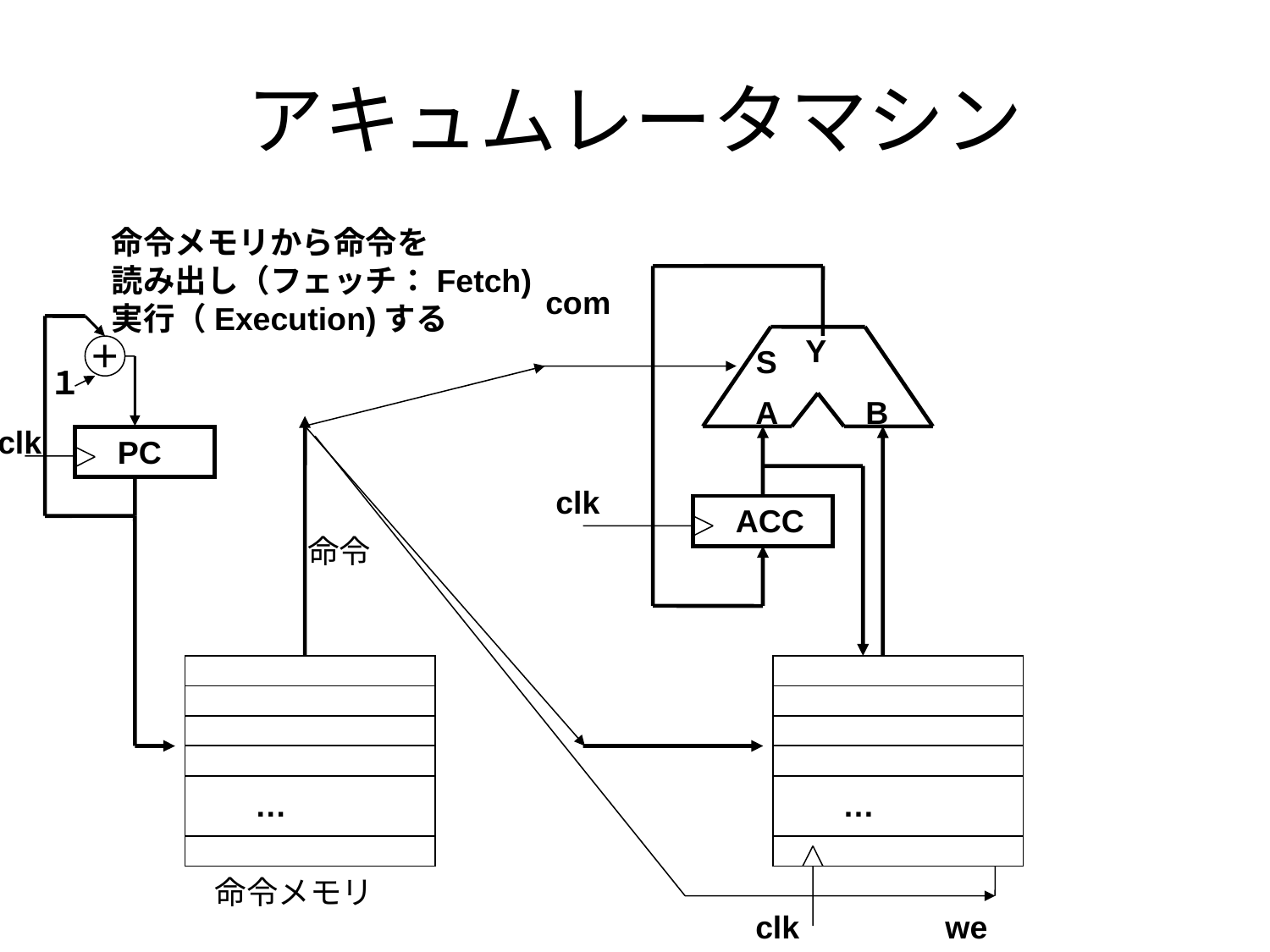

# アキュムレータマシン

命令メモリから命令を
読み出し（フェッチ：Fetch)
実行（Execution)する

com

Y

＋
S

１

A
B
clk

PC

clk
ACC

命令

…
…

命令メモリ

clk
we